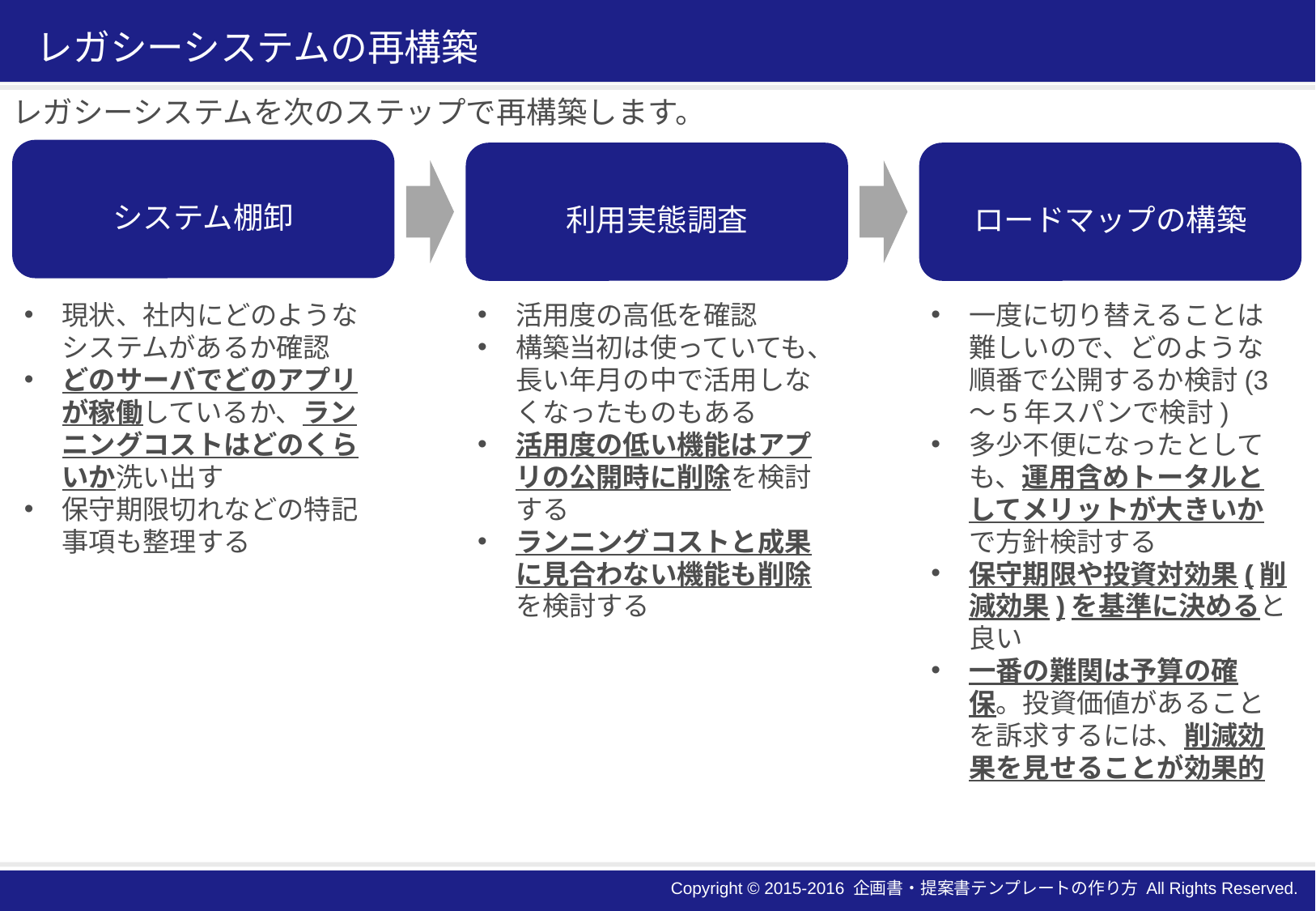

# レガシーシステムの再構築
レガシーシステムを次のステップで再構築します。
システム棚卸
利用実態調査
ロードマップの構築

現状、社内にどのようなシステムがあるか確認
どのサーバでどのアプリが稼働しているか、ランニングコストはどのくらいか洗い出す
保守期限切れなどの特記事項も整理する
活用度の高低を確認
構築当初は使っていても、長い年月の中で活用しなくなったものもある
活用度の低い機能はアプリの公開時に削除を検討する
ランニングコストと成果に見合わない機能も削除を検討する
一度に切り替えることは難しいので、どのような順番で公開するか検討(3～5年スパンで検討)
多少不便になったとしても、運用含めトータルとしてメリットが大きいかで方針検討する
保守期限や投資対効果(削減効果)を基準に決めると良い
一番の難関は予算の確保。投資価値があることを訴求するには、削減効果を見せることが効果的